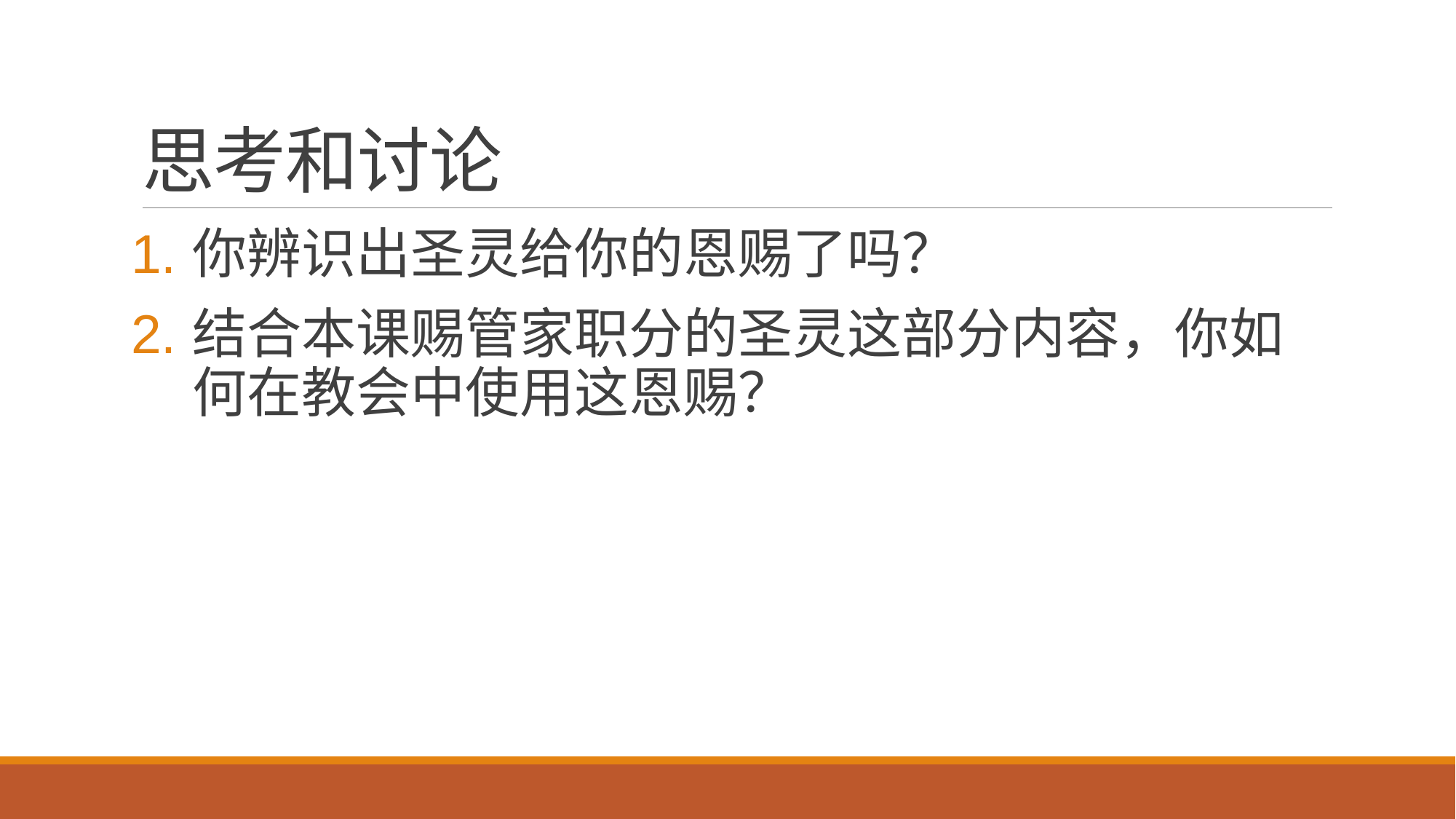

# 思考和讨论
你辨识出圣灵给你的恩赐了吗？
结合本课赐管家职分的圣灵这部分内容，你如何在教会中使用这恩赐？